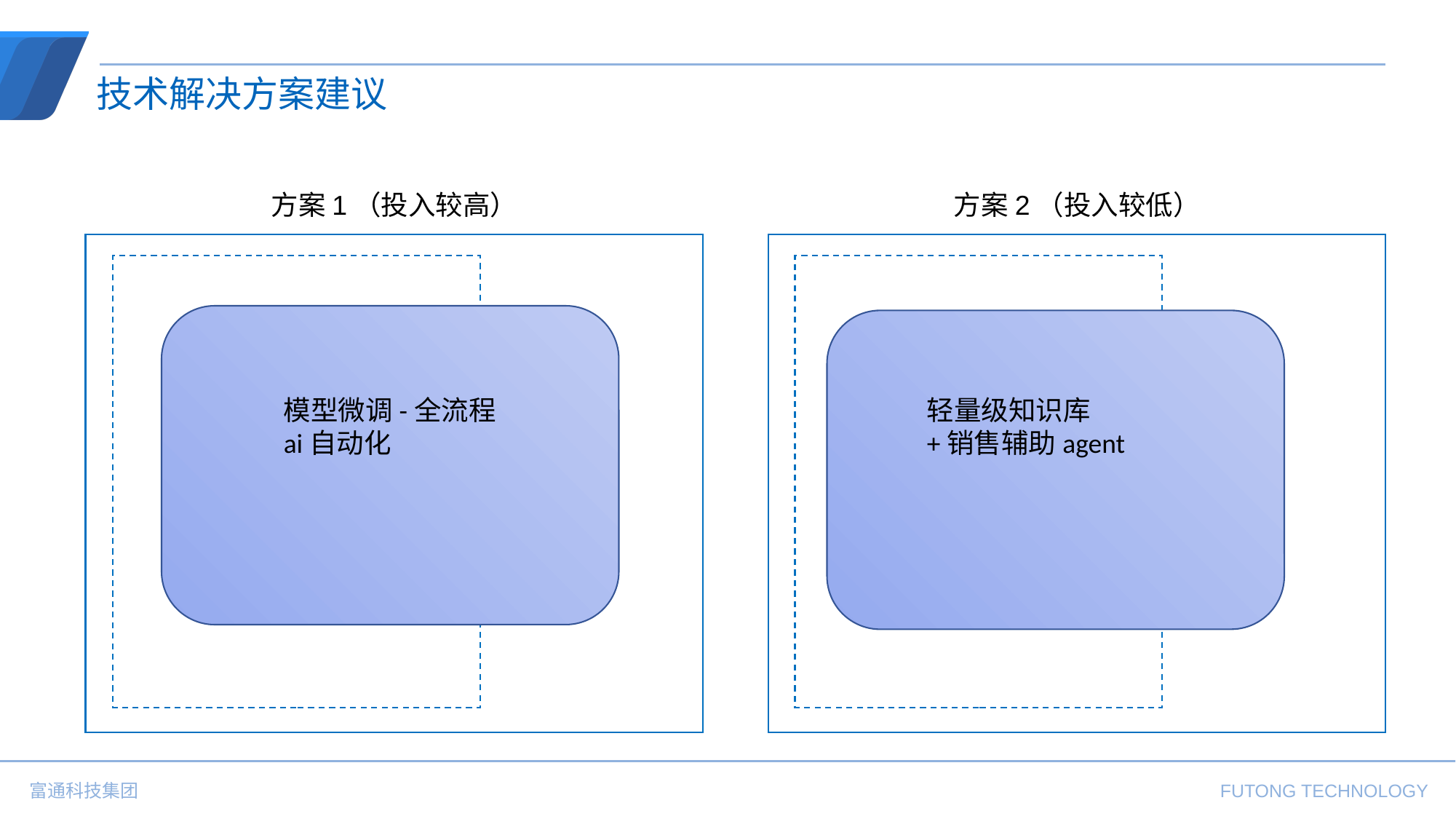

技术解决方案建议
方案1（投入较高）
方案2（投入较低）

模型微调-全流程ai自动化
轻量级知识库+销售辅助agent